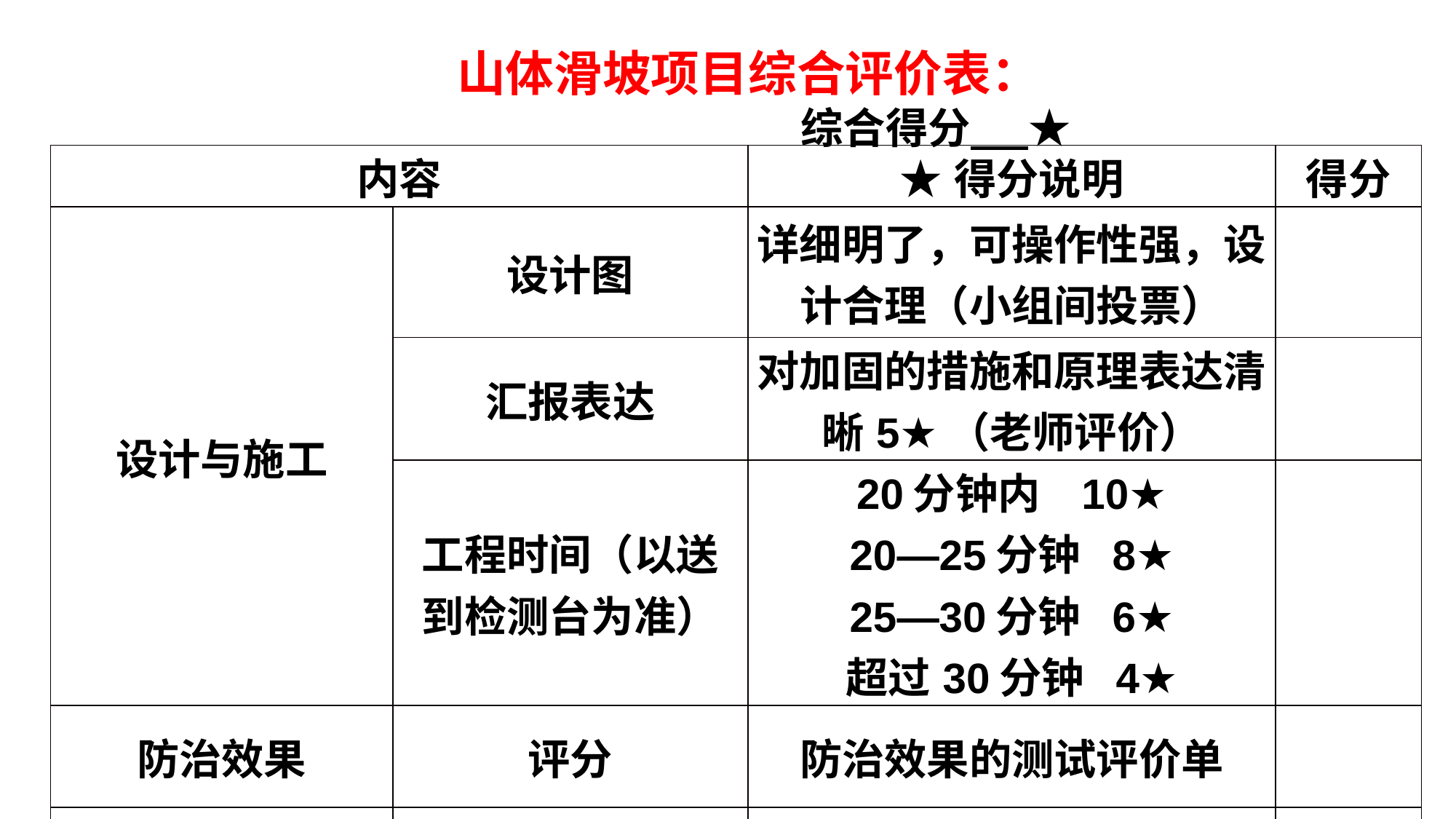

山体滑坡项目综合评价表：
                                                                  综合得分      ★
| 内容 |  | ★得分说明 | 得分 |
| --- | --- | --- | --- |
| 设计与施工 | 设计图 | 详细明了，可操作性强，设计合理（小组间投票） |  |
|  | 汇报表达 | 对加固的措施和原理表达清晰5★（老师评价） |  |
|  | 工程时间（以送到检测台为准） | 20分钟内 10★ 20—25分钟 8★ 25—30分钟 6★ 超过30分钟 4★ |  |
| 防治效果 | 评分 | 防治效果的测试评价单 |  |
| 反思与改进 | 二次改进方案 | 5★ |  |